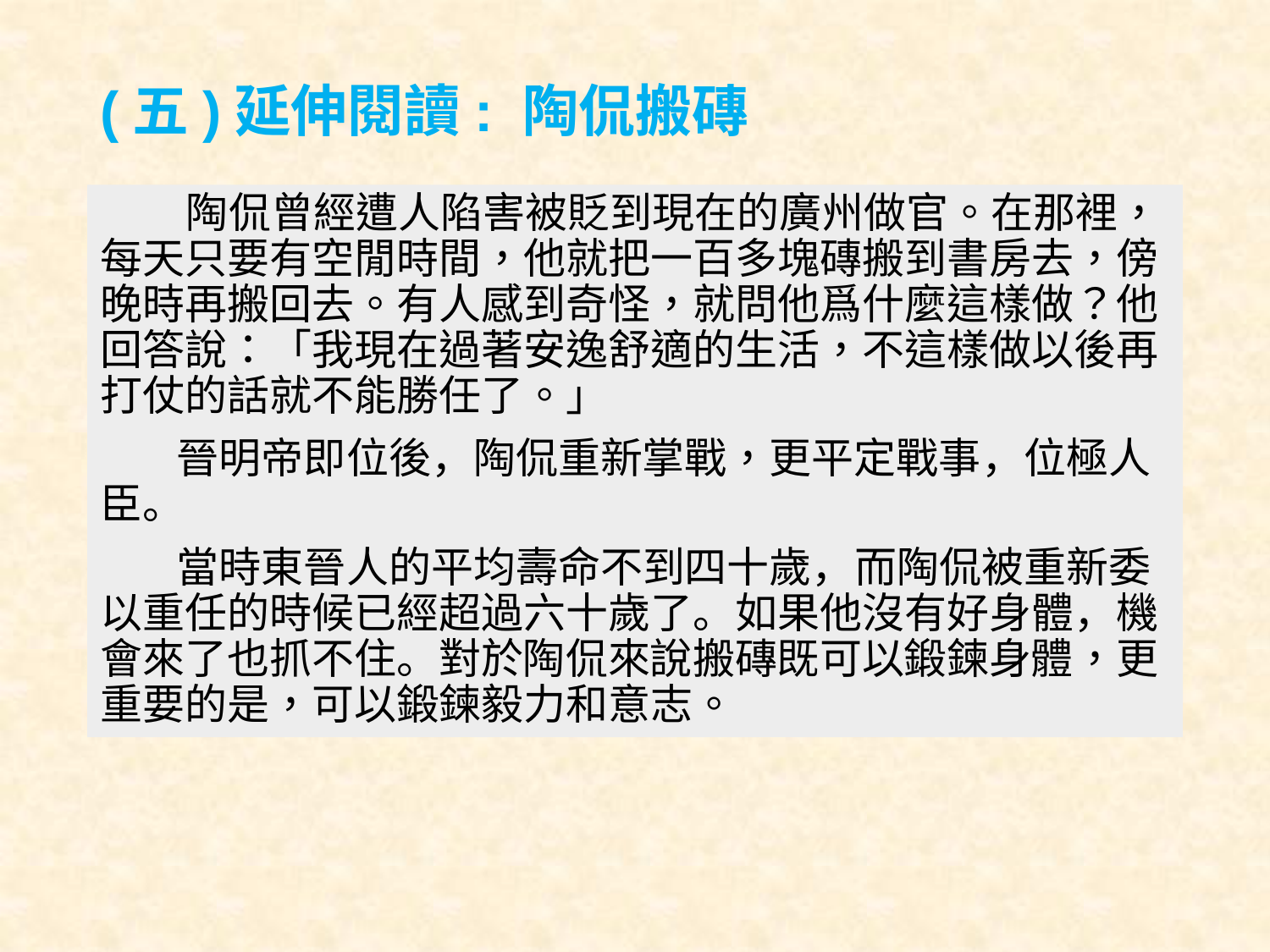

# (五)延伸閱讀: 陶侃搬磚
        陶侃曾經遭人陷害被貶到現在的廣州做官。在那裡，每天只要有空閒時間，他就把一百多塊磚搬到書房去，傍晚時再搬回去。有人感到奇怪，就問他爲什麼這樣做？他回答說：「我現在過著安逸舒適的生活，不這樣做以後再打仗的話就不能勝任了。」
       晉明帝即位後，陶侃重新掌戰，更平定戰事，位極人臣。
       當時東晉人的平均壽命不到四十歲，而陶侃被重新委以重任的時候已經超過六十歲了。如果他沒有好身體，機會來了也抓不住。對於陶侃來說搬磚既可以鍛鍊身體，更重要的是，可以鍛鍊毅力和意志。